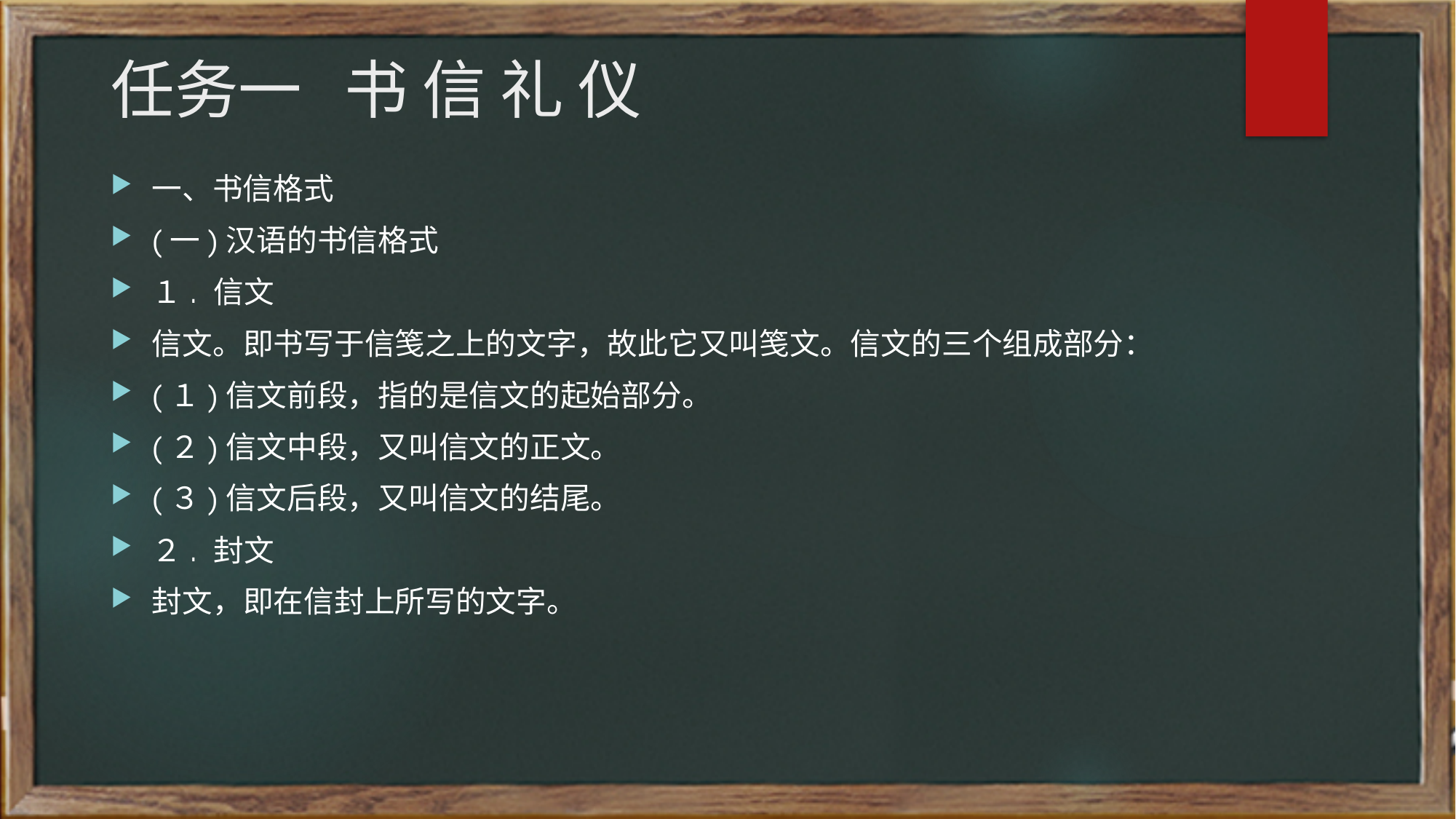

# 任务一   书 信 礼 仪
一、书信格式
(一)汉语的书信格式
１. 信文
信文。即书写于信笺之上的文字，故此它又叫笺文。信文的三个组成部分：
(１)信文前段，指的是信文的起始部分。
(２)信文中段，又叫信文的正文。
(３)信文后段，又叫信文的结尾。
２. 封文
封文，即在信封上所写的文字。